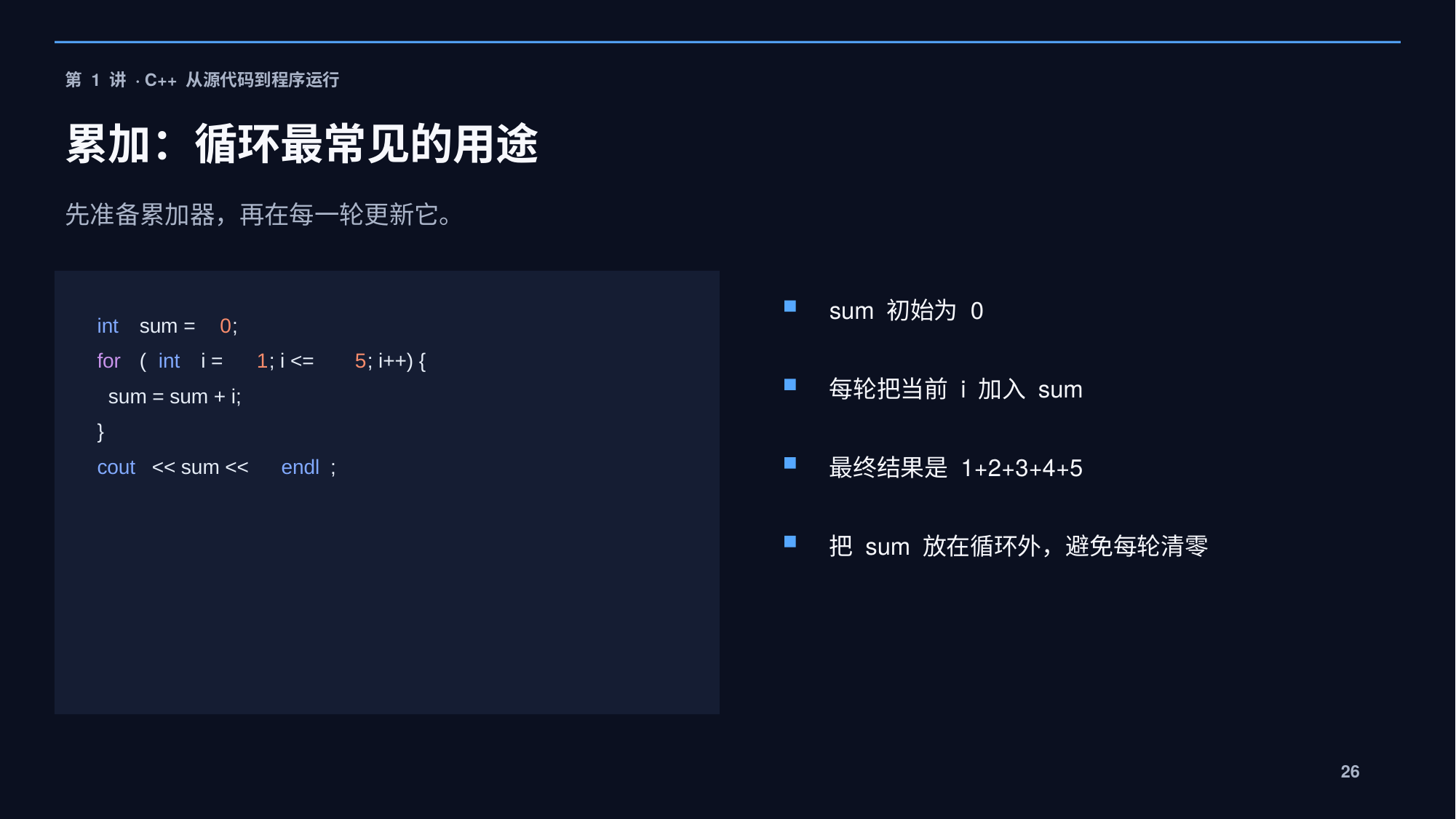

第 1 讲 · C++ 从源代码到程序运行
累加：循环最常见的用途
先准备累加器，再在每一轮更新它。

sum 初始为 0

int
 sum =
0
;
for
 (
int
 i =
1
; i <=
5
; i++) {
每轮把当前 i 加入 sum
  sum = sum + i;

}
最终结果是 1+2+3+4+5
cout
 << sum <<
endl
;

把 sum 放在循环外，避免每轮清零

26